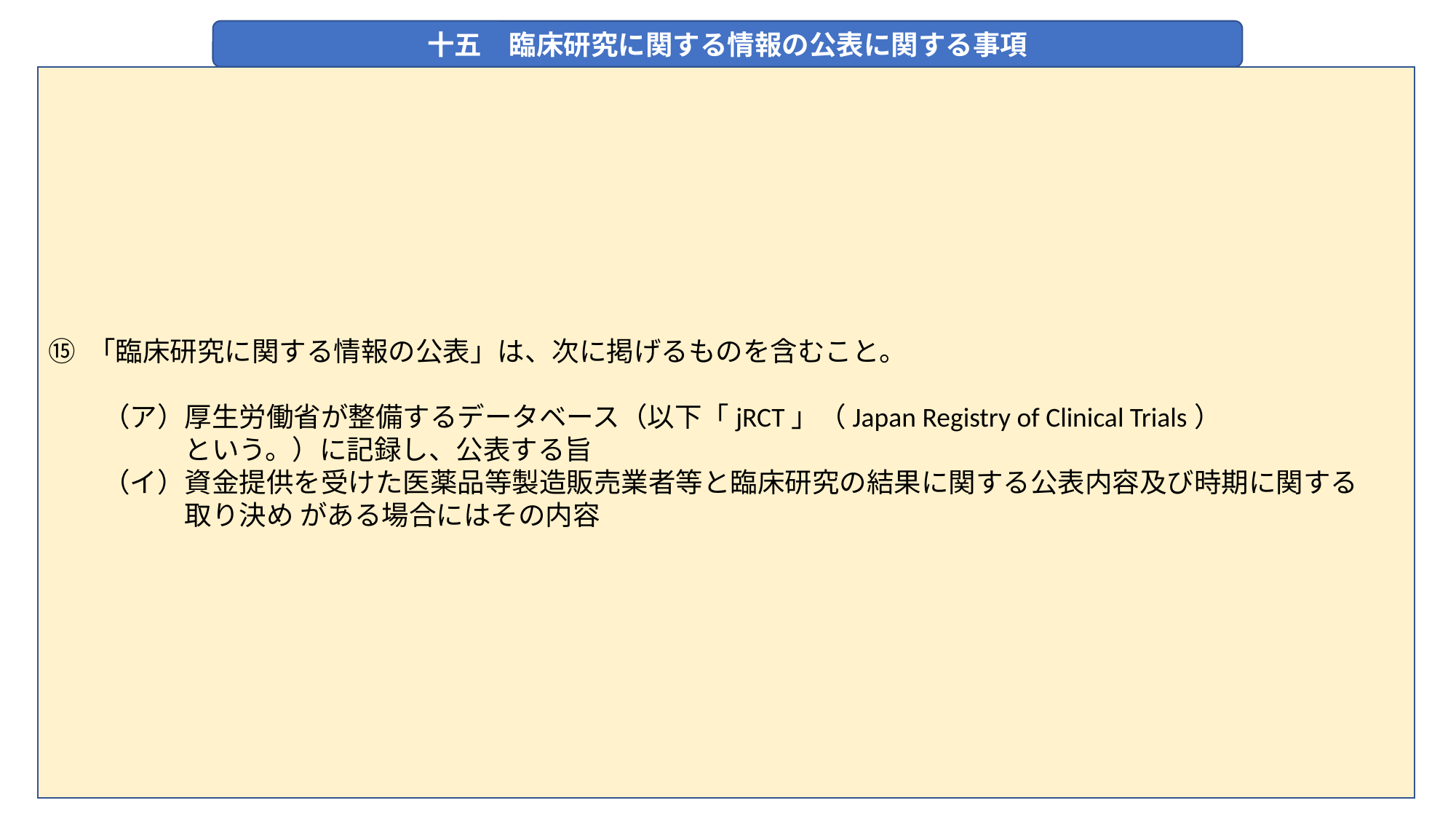

十五　臨床研究に関する情報の公表に関する事項
⑮ 「臨床研究に関する情報の公表」は、次に掲げるものを含むこと。

　　（ア）厚生労働省が整備するデータベース（以下「jRCT」（Japan Registry of Clinical Trials）
　　　　　という。）に記録し、公表する旨
　　（イ）資金提供を受けた医薬品等製造販売業者等と臨床研究の結果に関する公表内容及び時期に関する
　　　　　取り決め がある場合にはその内容